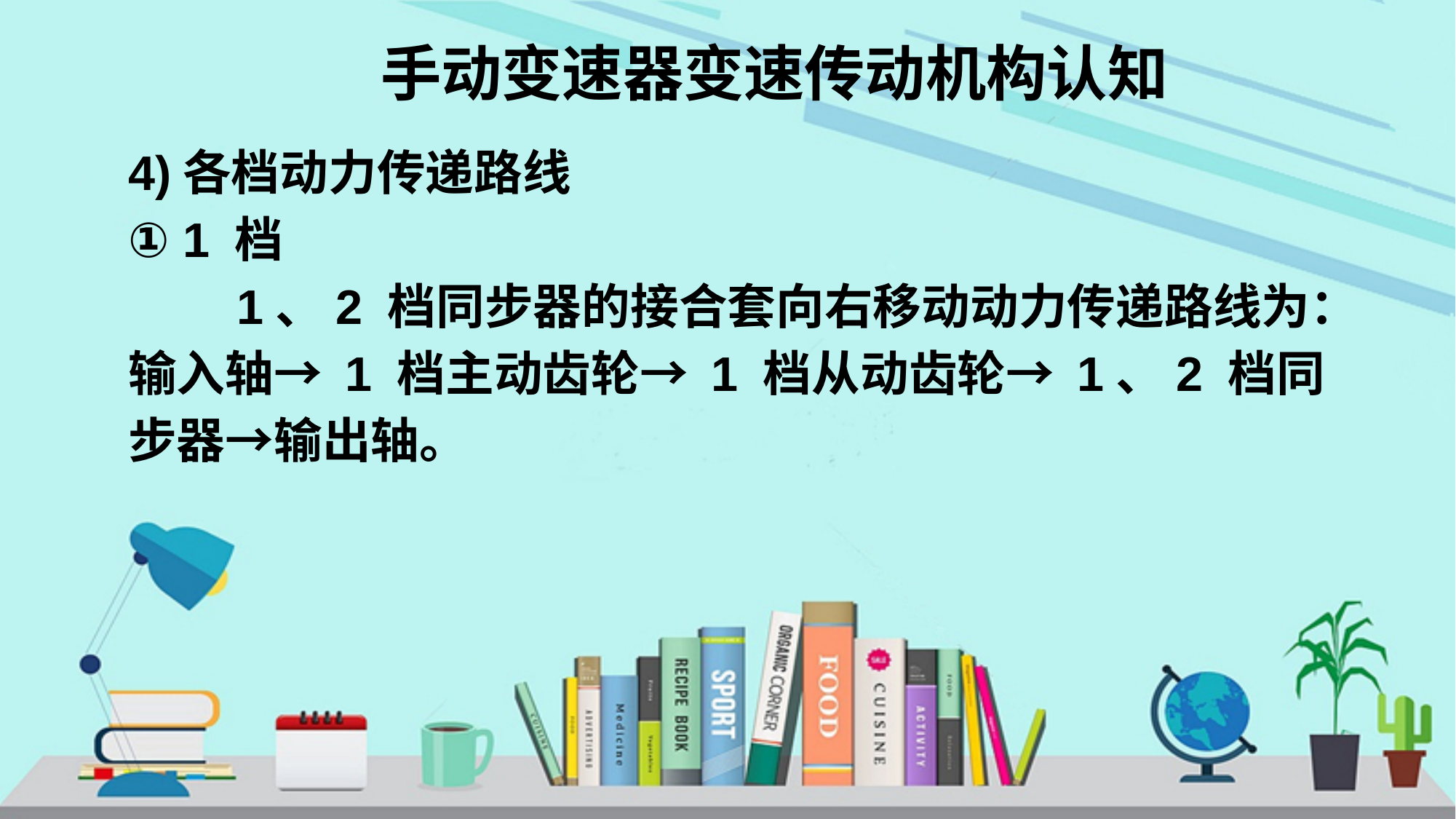

# 手动变速器变速传动机构认知
4)各档动力传递路线
① 1 档
　　1、2 档同步器的接合套向右移动动力传递路线为：输入轴→ 1 档主动齿轮→ 1 档从动齿轮→ 1、2 档同步器→输出轴。